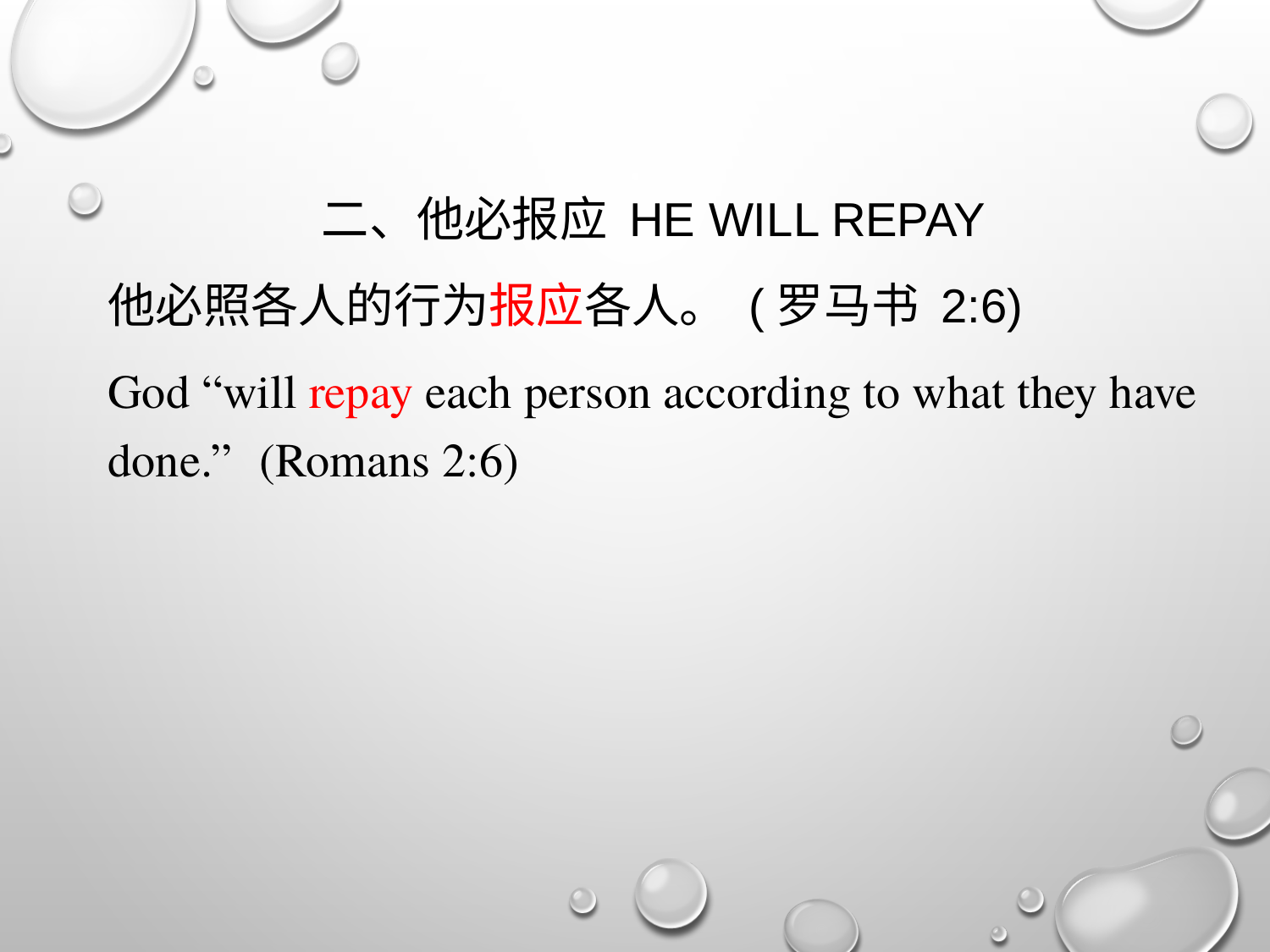

二、他必报应 he will repay
他必照各人的行为报应各人。 (罗马书 2:6)
God “will repay each person according to what they have done.”  (Romans 2:6)